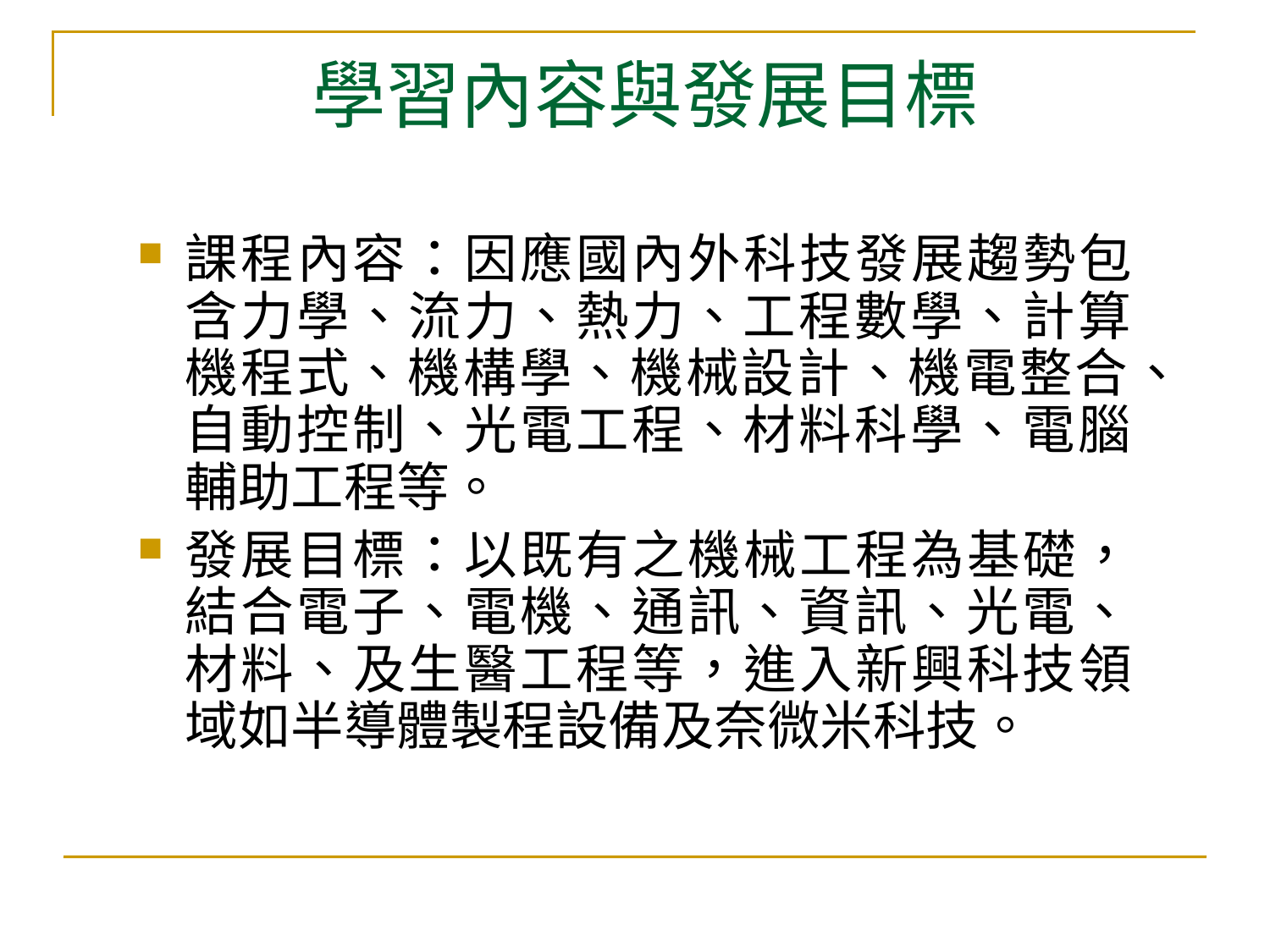

# 學習內容與發展目標
課程內容：因應國內外科技發展趨勢包含力學、流力、熱力、工程數學、計算機程式、機構學、機械設計、機電整合、自動控制、光電工程、材料科學、電腦輔助工程等。
發展目標：以既有之機械工程為基礎，結合電子、電機、通訊、資訊、光電、材料、及生醫工程等，進入新興科技領域如半導體製程設備及奈微米科技。